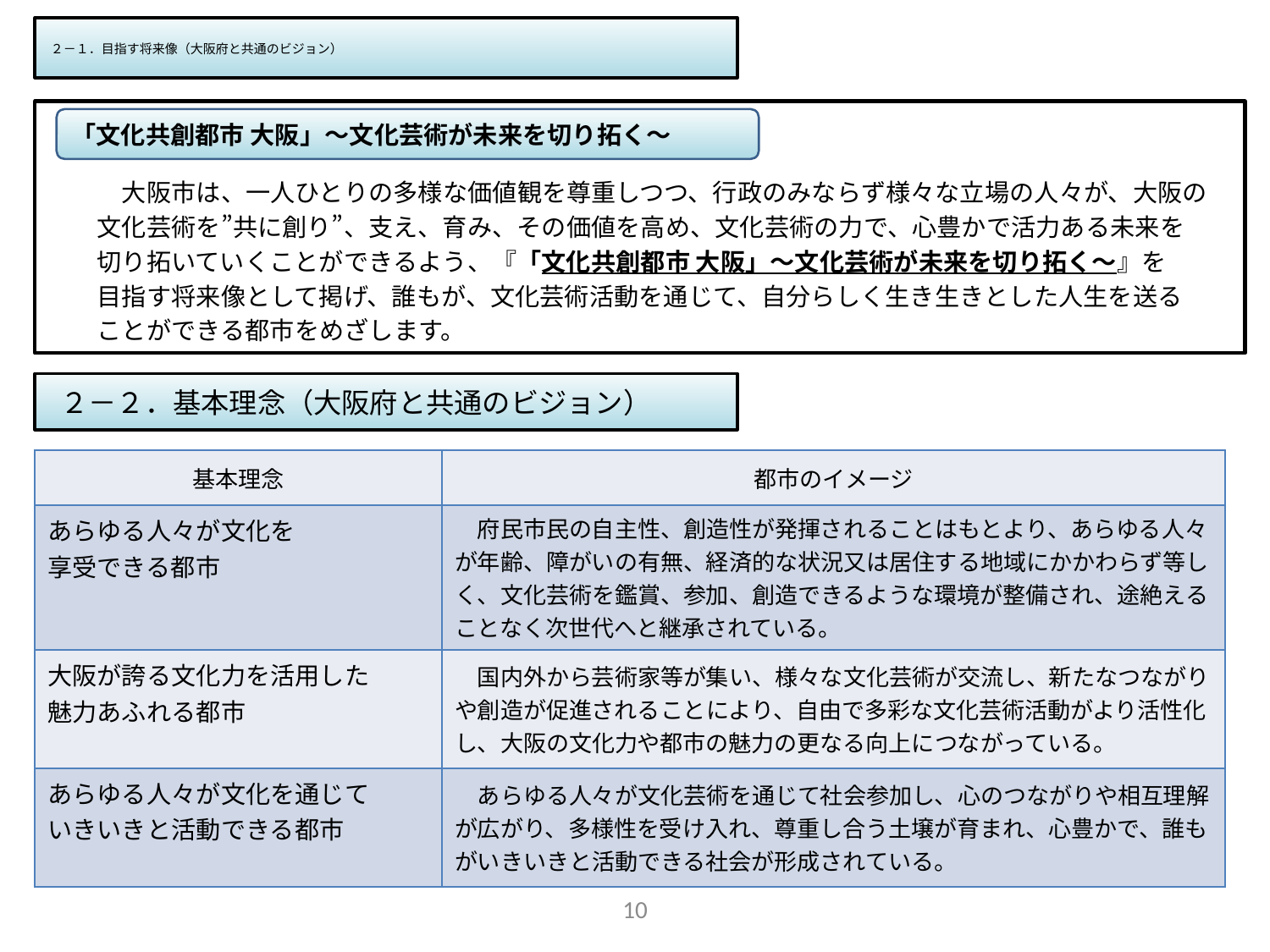

# ２－１．目指す将来像（大阪府と共通のビジョン）

　　　大阪市は、一人ひとりの多様な価値観を尊重しつつ、行政のみならず様々な立場の人々が、大阪の
　　文化芸術を”共に創り”、支え、育み、その価値を高め、文化芸術の力で、心豊かで活力ある未来を
　　切り拓いていくことができるよう、『「文化共創都市 大阪」～文化芸術が未来を切り拓く～』を
　　目指す将来像として掲げ、誰もが、文化芸術活動を通じて、自分らしく生き生きとした人生を送る
　　ことができる都市をめざします。

「文化共創都市 大阪」～文化芸術が未来を切り拓く～
 ２－２．基本理念（大阪府と共通のビジョン）
| 基本理念 | 都市のイメージ |
| --- | --- |
| あらゆる人々が文化を 享受できる都市 | 府民市民の自主性、創造性が発揮されることはもとより、あらゆる人々が年齢、障がいの有無、経済的な状況又は居住する地域にかかわらず等しく、文化芸術を鑑賞、参加、創造できるような環境が整備され、途絶えることなく次世代へと継承されている。 |
| 大阪が誇る文化力を活用した 魅力あふれる都市 | 国内外から芸術家等が集い、様々な文化芸術が交流し、新たなつながりや創造が促進されることにより、自由で多彩な文化芸術活動がより活性化し、大阪の文化力や都市の魅力の更なる向上につながっている。 |
| あらゆる人々が文化を通じて いきいきと活動できる都市 | あらゆる人々が文化芸術を通じて社会参加し、心のつながりや相互理解が広がり、多様性を受け入れ、尊重し合う土壌が育まれ、心豊かで、誰もがいきいきと活動できる社会が形成されている。 |
10